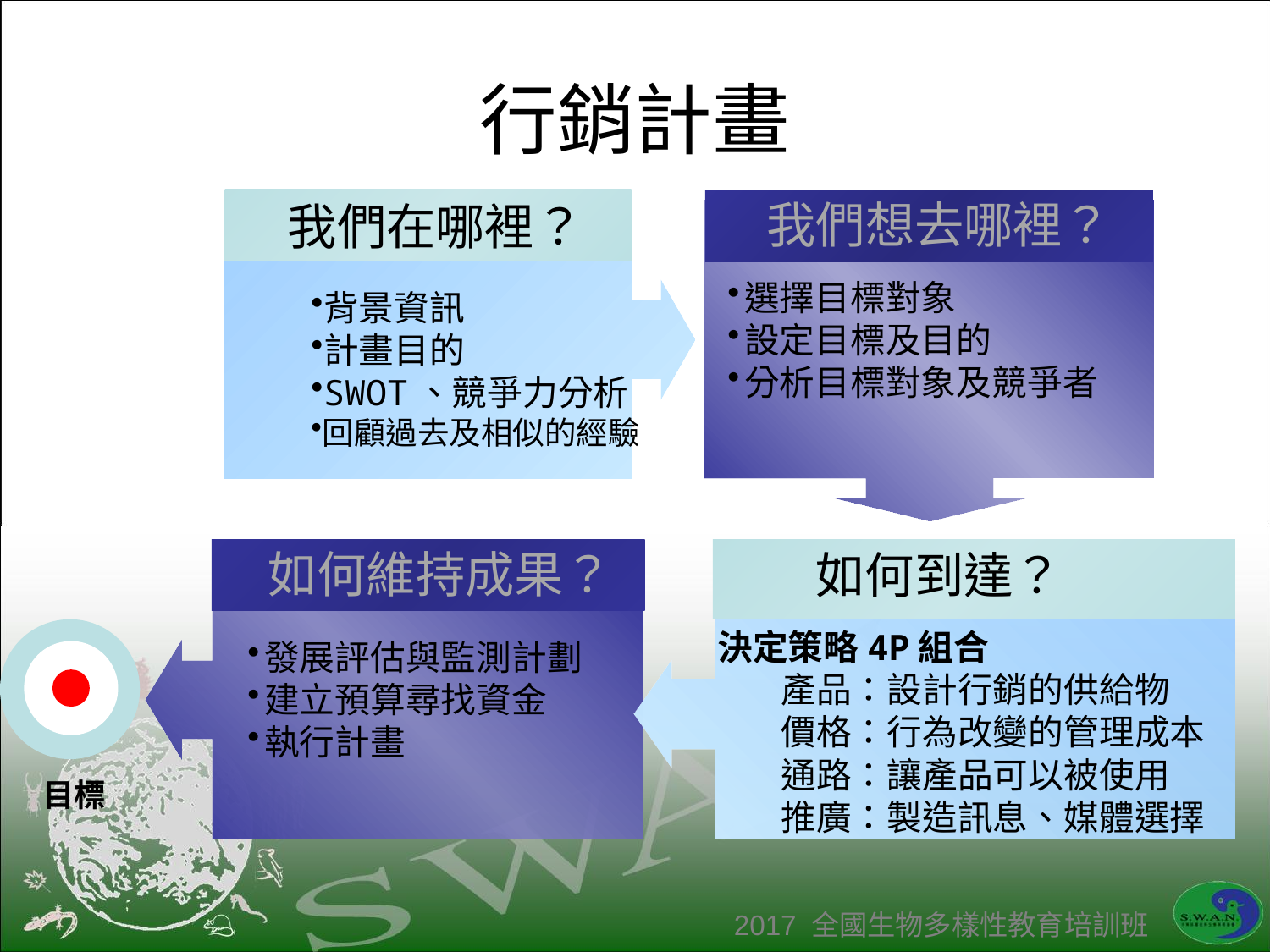

# 行銷計畫

我們想去哪裡？

我們在哪裡？

選擇目標對象
設定目標及目的
分析目標對象及競爭者

背景資訊
計畫目的
SWOT、競爭力分析
回顧過去及相似的經驗
如何維持成果？
如何到達？

決定策略4P組合
產品：設計行銷的供給物
價格：行為改變的管理成本
通路：讓產品可以被使用
推廣：製造訊息、媒體選擇
發展評估與監測計劃
建立預算尋找資金
執行計畫
目標